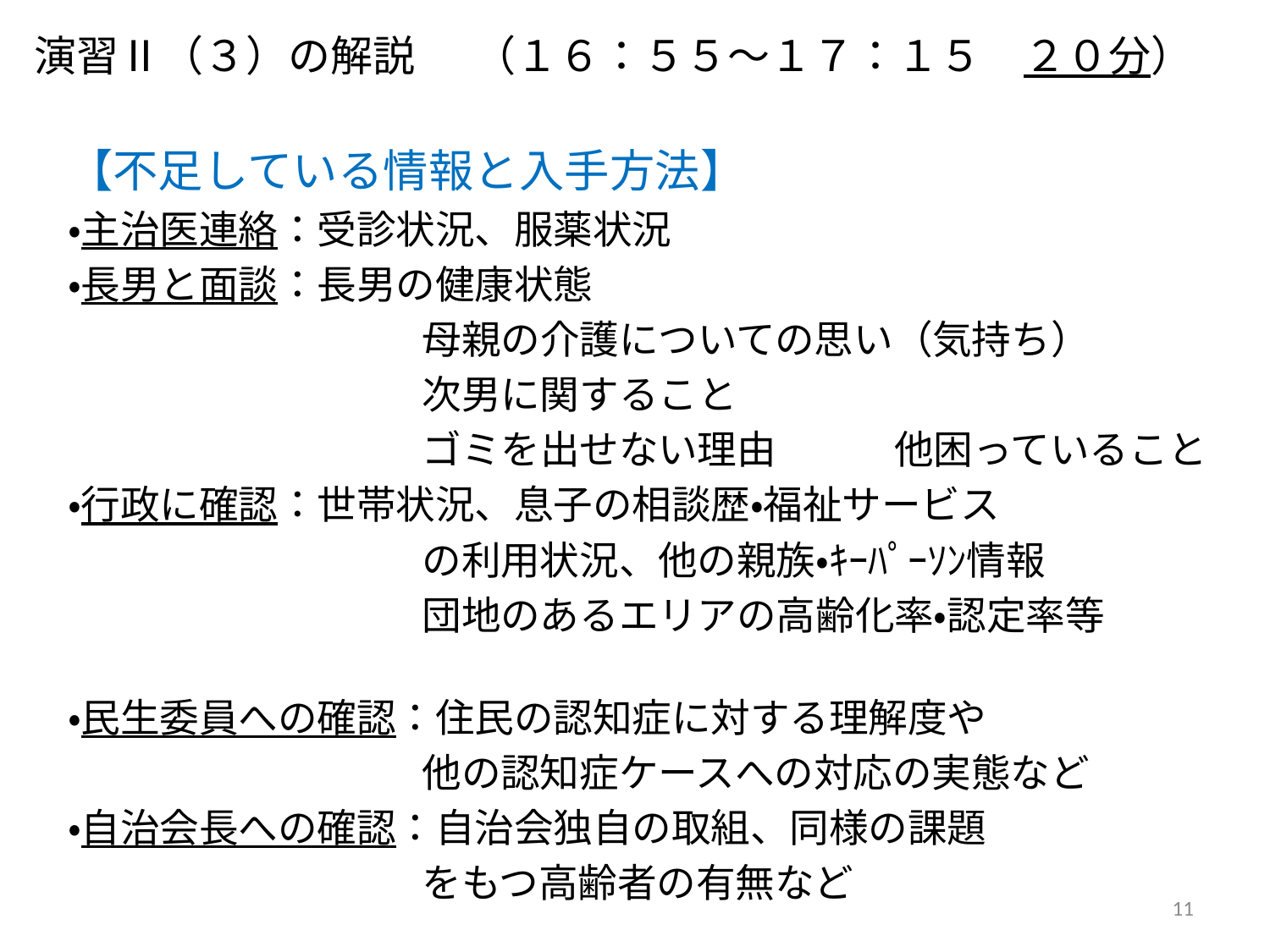

# 演習Ⅱ（３）の解説　（１６：５５～１７：１５　２０分）
【不足している情報と入手方法】
・主治医連絡：受診状況、服薬状況
・長男と面談：長男の健康状態
　　　　　　　　　母親の介護についての思い（気持ち）
　　　　　　　　　次男に関すること
　　　　　　　　　ゴミを出せない理由　　　他困っていること
・行政に確認：世帯状況、息子の相談歴・福祉サービス
　　　　　　　　　の利用状況、他の親族・ｷｰﾊﾟｰｿﾝ情報
　　　　　　　　　団地のあるエリアの高齢化率・認定率等
・民生委員への確認：住民の認知症に対する理解度や
　　　　　　　　　他の認知症ケースへの対応の実態など
・自治会長への確認：自治会独自の取組、同様の課題
　　　　　　　　　をもつ高齢者の有無など
11